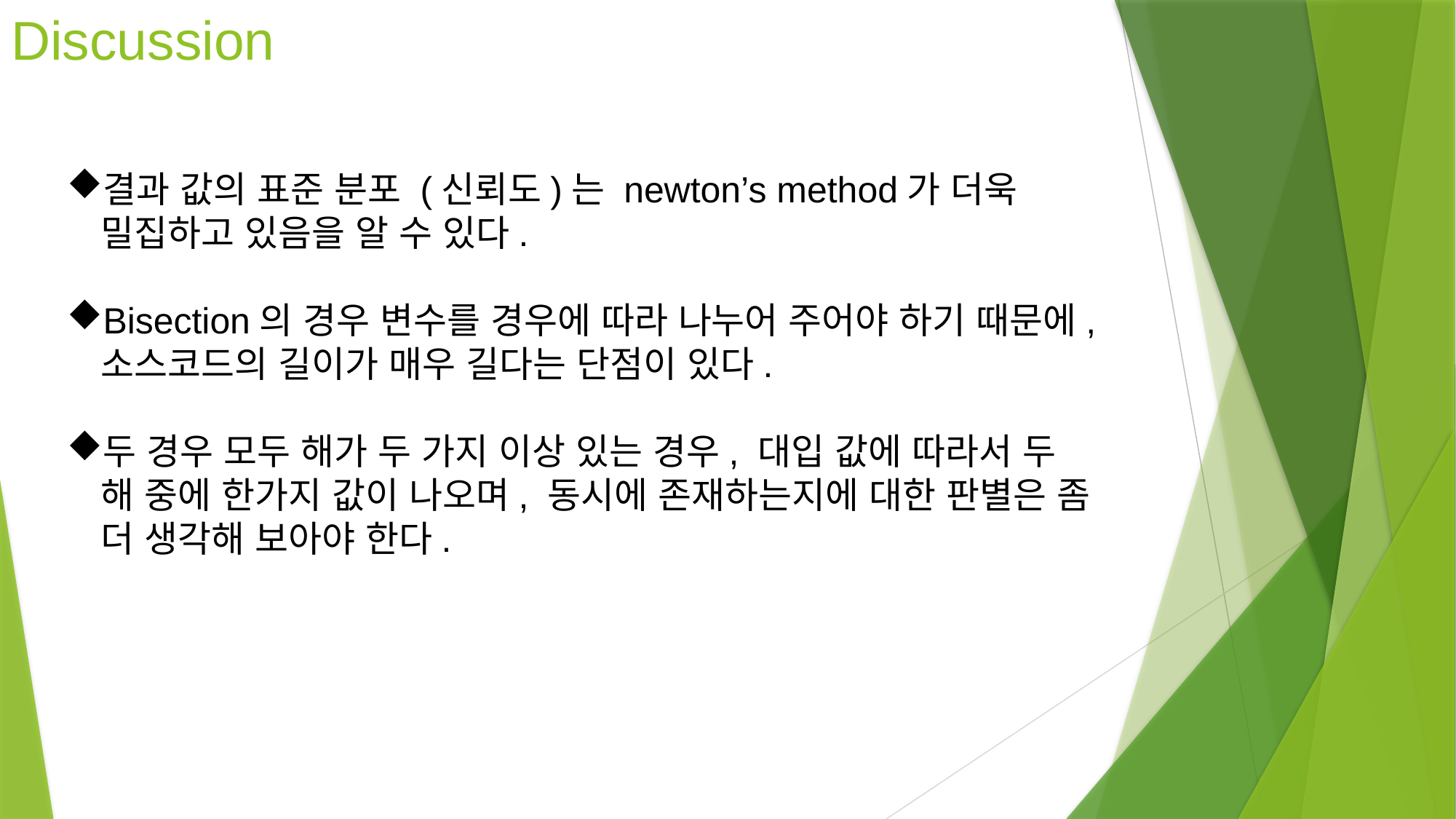

# Discussion
결과 값의 표준 분포 (신뢰도)는 newton’s method가 더욱 밀집하고 있음을 알 수 있다.

Bisection의 경우 변수를 경우에 따라 나누어 주어야 하기 때문에, 소스코드의 길이가 매우 길다는 단점이 있다.

두 경우 모두 해가 두 가지 이상 있는 경우, 대입 값에 따라서 두 해 중에 한가지 값이 나오며, 동시에 존재하는지에 대한 판별은 좀 더 생각해 보아야 한다.